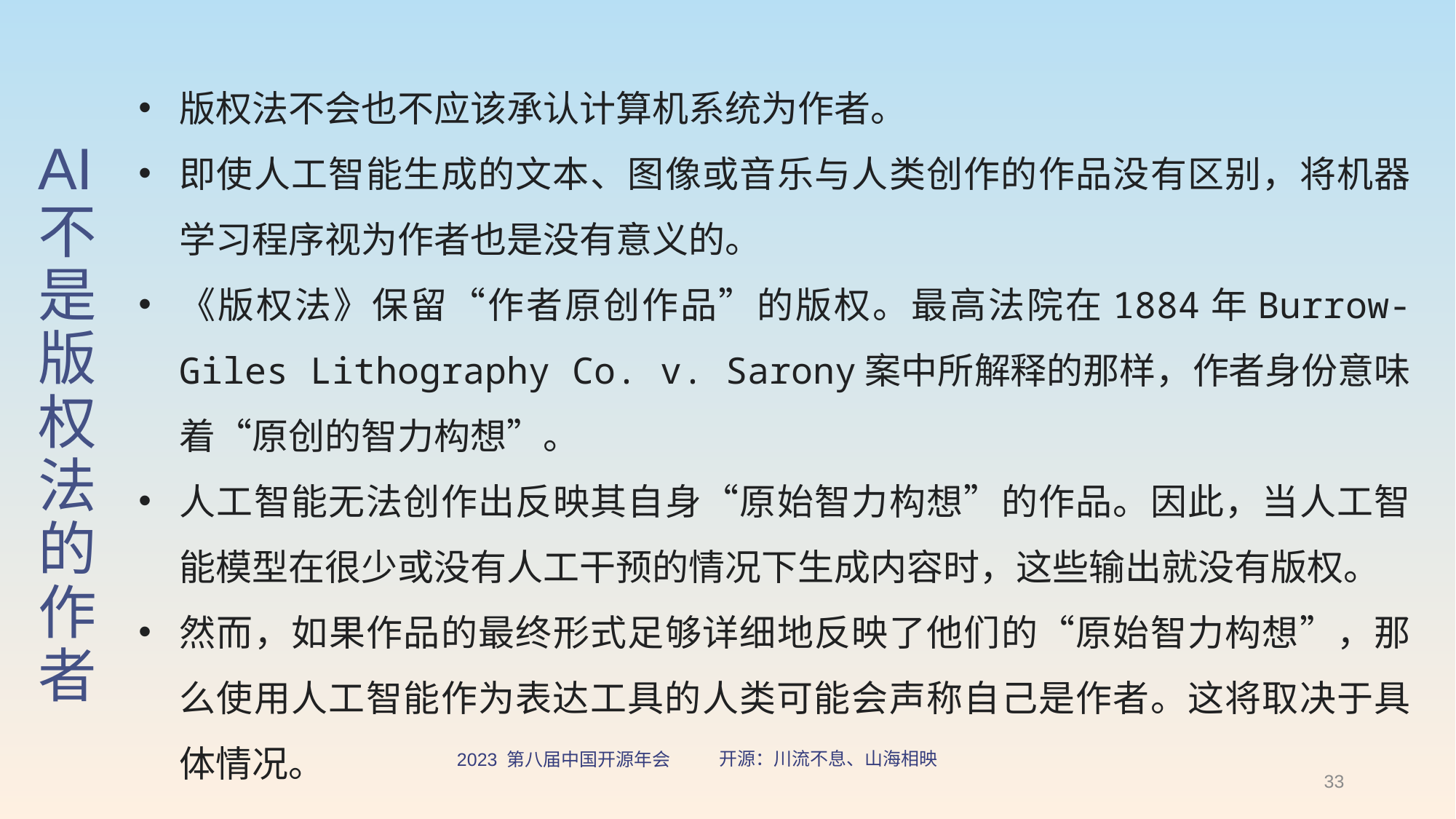

版权法不会也不应该承认计算机系统为作者。
即使人工智能生成的文本、图像或音乐与人类创作的作品没有区别，将机器学习程序视为作者也是没有意义的。
《版权法》保留“作者原创作品”的版权。最高法院在1884年Burrow-Giles Lithography Co. v. Sarony案中所解释的那样，作者身份意味着“原创的智力构想”。
人工智能无法创作出反映其自身“原始智力构想”的作品。因此，当人工智能模型在很少或没有人工干预的情况下生成内容时，这些输出就没有版权。
然而，如果作品的最终形式足够详细地反映了他们的“原始智力构想”，那么使用人工智能作为表达工具的人类可能会声称自己是作者。这将取决于具体情况。
# AI不是版权法的作者
33